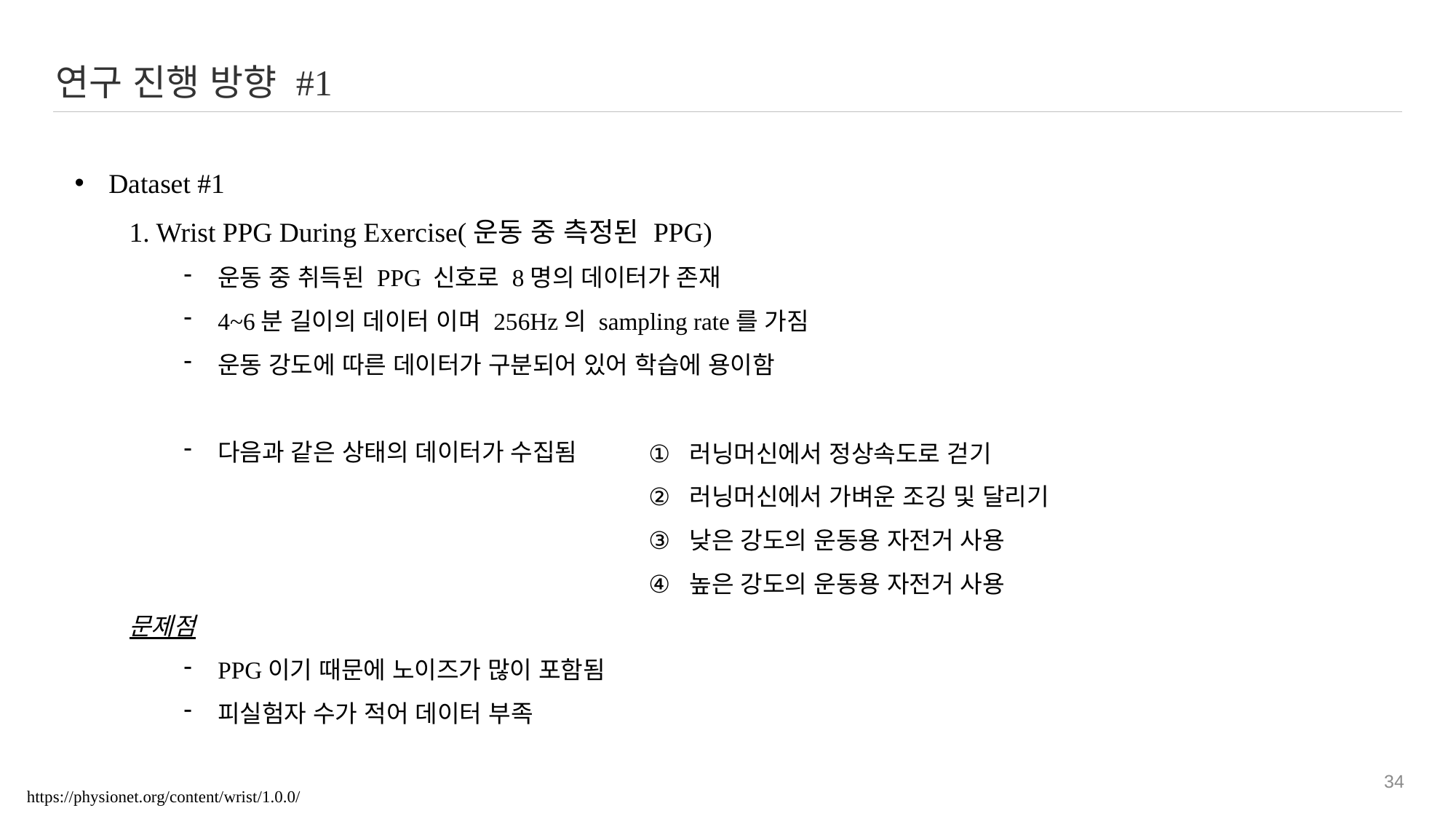

연구 진행 방향 #1
Dataset #1
1. Wrist PPG During Exercise(운동 중 측정된 PPG)
운동 중 취득된 PPG 신호로 8명의 데이터가 존재
4~6분 길이의 데이터 이며 256Hz의 sampling rate를 가짐
운동 강도에 따른 데이터가 구분되어 있어 학습에 용이함

다음과 같은 상태의 데이터가 수집됨

문제점
PPG이기 때문에 노이즈가 많이 포함됨
피실험자 수가 적어 데이터 부족
러닝머신에서 정상속도로 걷기
러닝머신에서 가벼운 조깅 및 달리기
낮은 강도의 운동용 자전거 사용
높은 강도의 운동용 자전거 사용
34
 https://physionet.org/content/wrist/1.0.0/